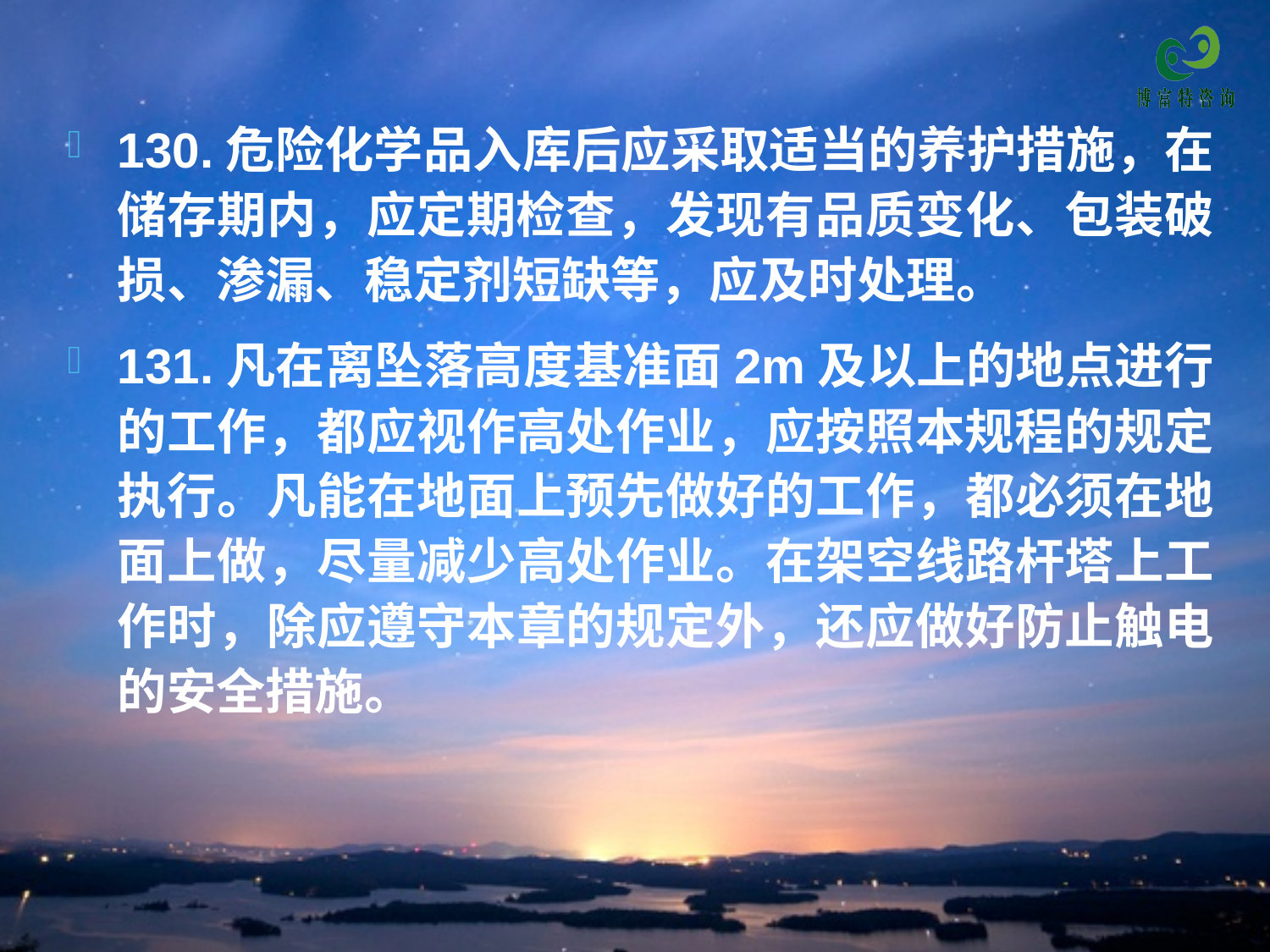

130.危险化学品入库后应采取适当的养护措施，在储存期内，应定期检查，发现有品质变化、包装破损、渗漏、稳定剂短缺等，应及时处理。
131.凡在离坠落高度基准面2m及以上的地点进行的工作，都应视作高处作业，应按照本规程的规定执行。凡能在地面上预先做好的工作，都必须在地面上做，尽量减少高处作业。在架空线路杆塔上工作时，除应遵守本章的规定外，还应做好防止触电的安全措施。